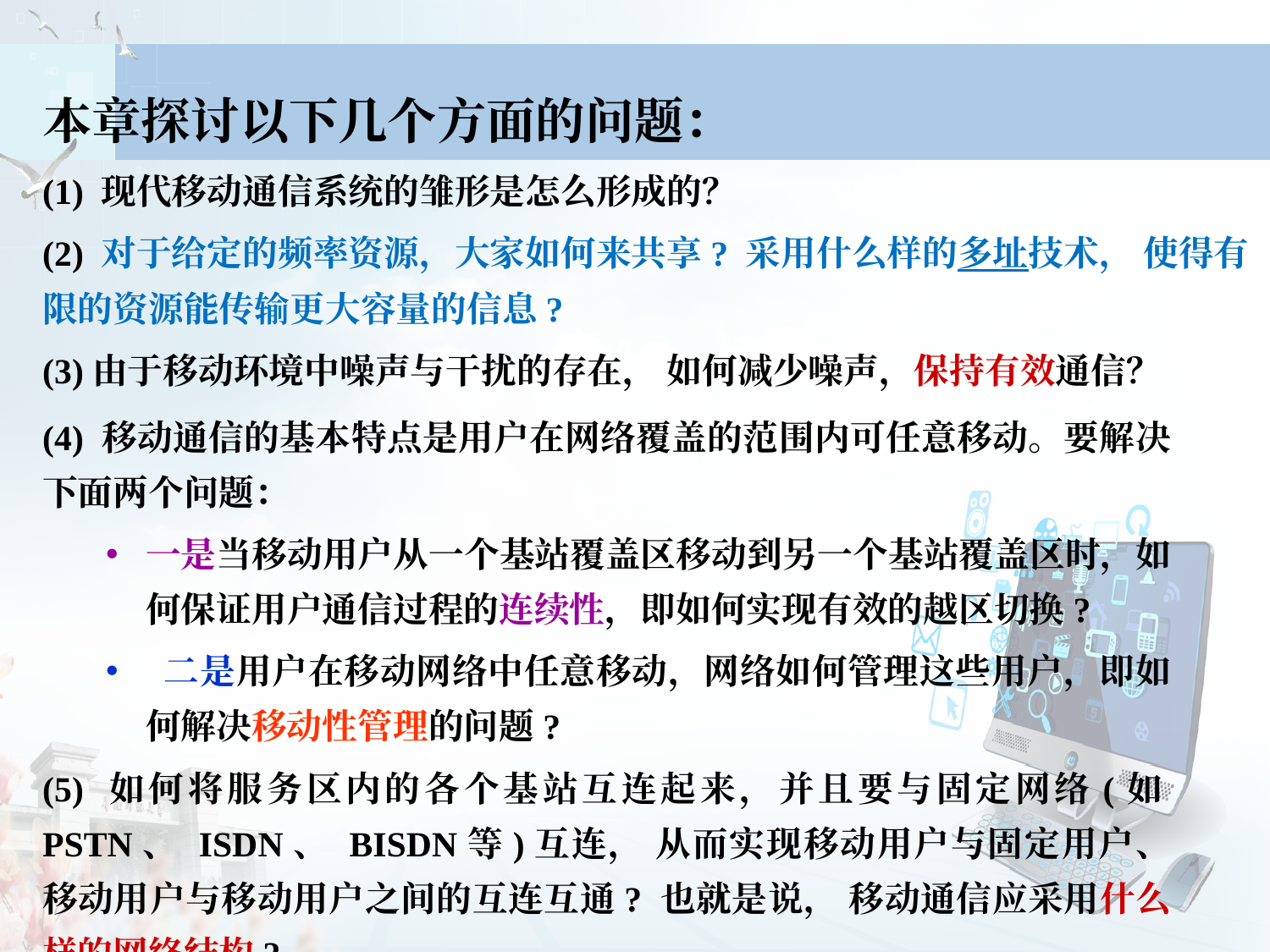

本章探讨以下几个方面的问题：
(1) 现代移动通信系统的雏形是怎么形成的？
(2) 对于给定的频率资源，大家如何来共享? 采用什么样的多址技术， 使得有限的资源能传输更大容量的信息?
(3)由于移动环境中噪声与干扰的存在， 如何减少噪声，保持有效通信？

(4) 移动通信的基本特点是用户在网络覆盖的范围内可任意移动。要解决下面两个问题：
一是当移动用户从一个基站覆盖区移动到另一个基站覆盖区时，如何保证用户通信过程的连续性，即如何实现有效的越区切换?
 二是用户在移动网络中任意移动，网络如何管理这些用户，即如何解决移动性管理的问题?
(5) 如何将服务区内的各个基站互连起来，并且要与固定网络(如PSTN、 ISDN、 BISDN等)互连， 从而实现移动用户与固定用户、 移动用户与移动用户之间的互连互通? 也就是说， 移动通信应采用什么样的网络结构?